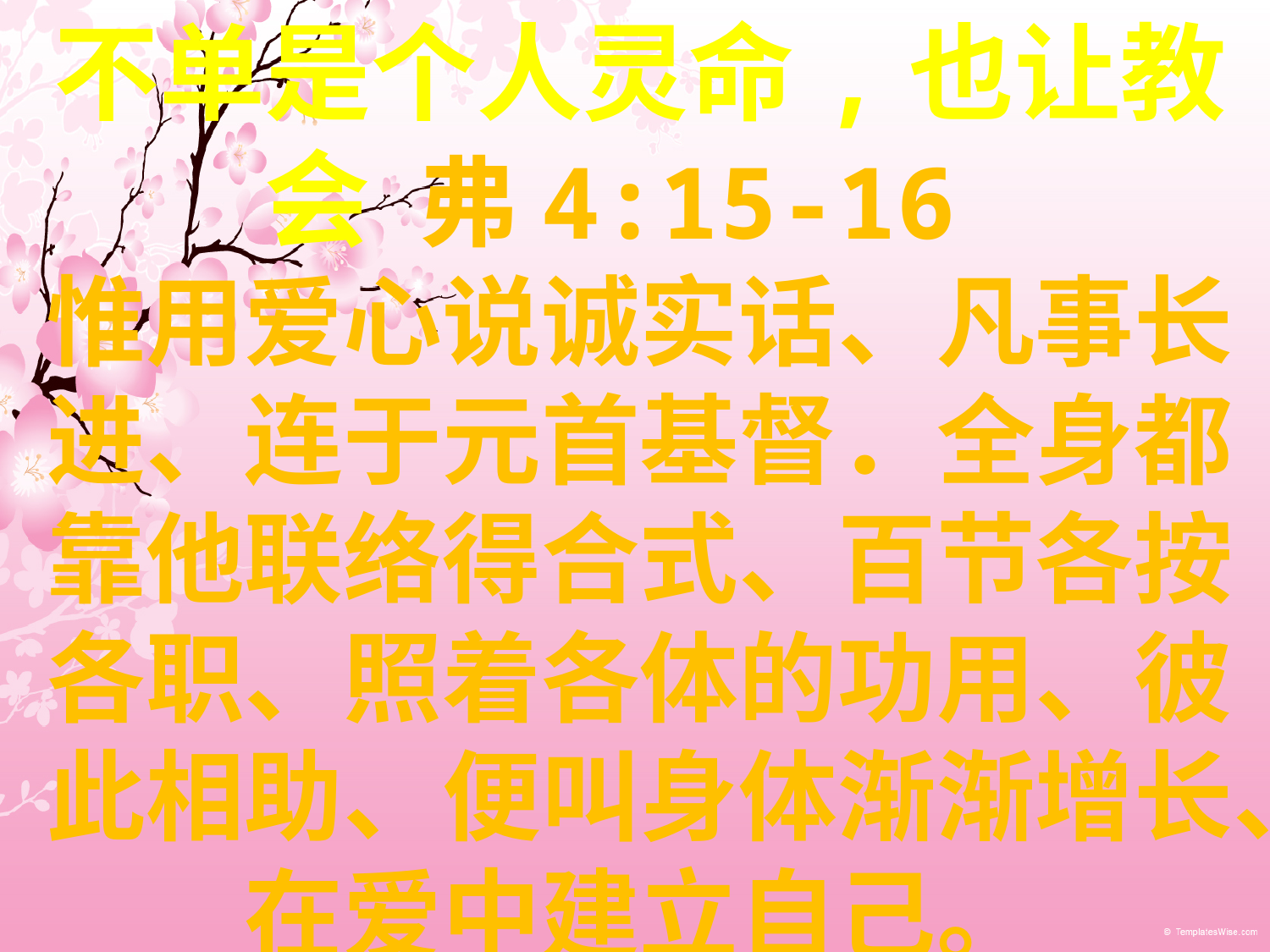

不单是个人灵命,也让教会  弗4:15-16
惟用爱心说诚实话、凡事长进、连于元首基督．全身都靠他联络得合式、百节各按各职、照着各体的功用、彼此相助、便叫身体渐渐增长、在爱中建立自己。